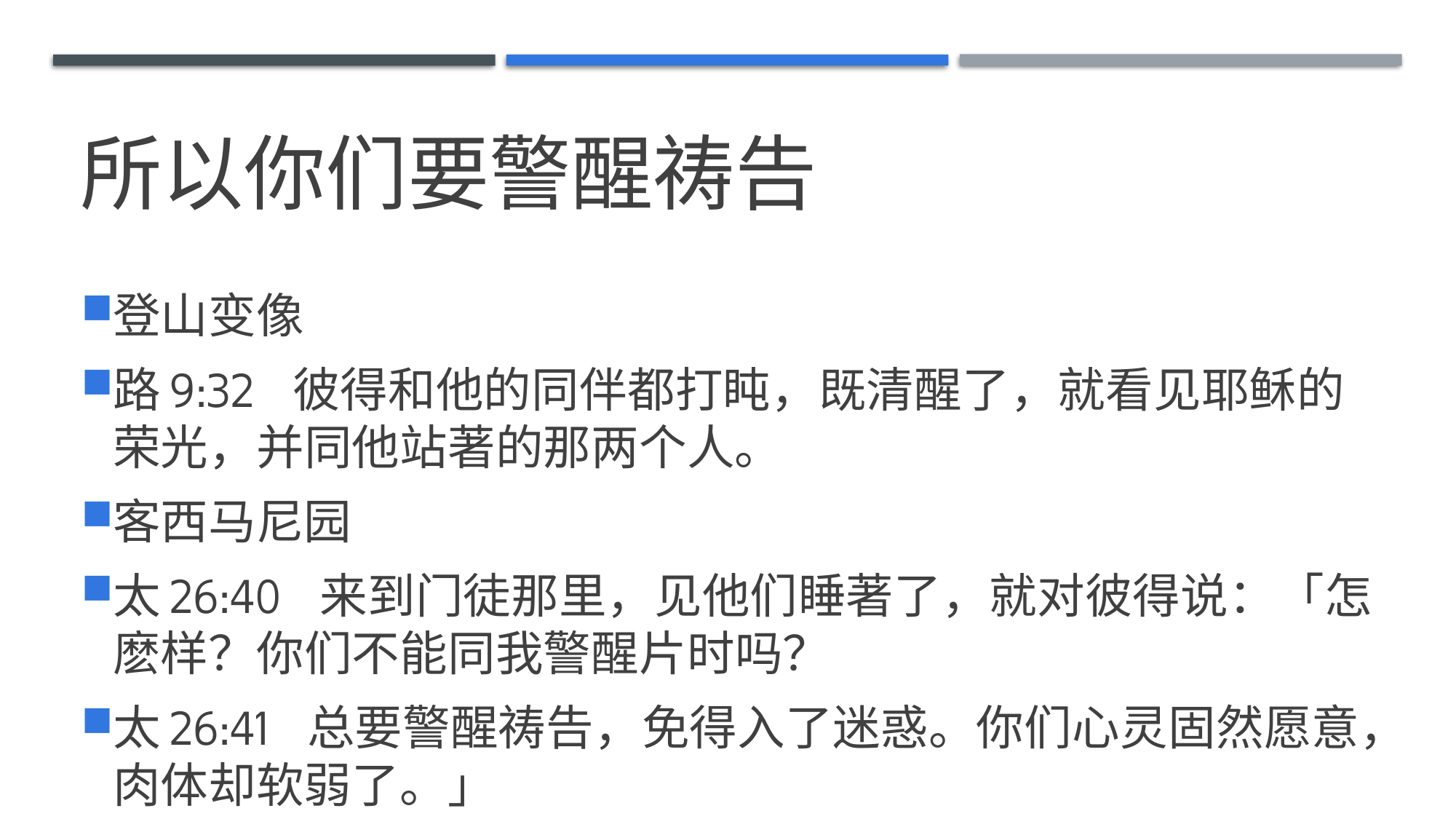

# 所以你们要警醒祷告
登山变像
路9:32  彼得和他的同伴都打盹，既清醒了，就看见耶稣的荣光，并同他站著的那两个人。
客西马尼园
太26:40  来到门徒那里，见他们睡著了，就对彼得说：「怎麽样？你们不能同我警醒片时吗？
太26:41  总要警醒祷告，免得入了迷惑。你们心灵固然愿意，肉体却软弱了。」